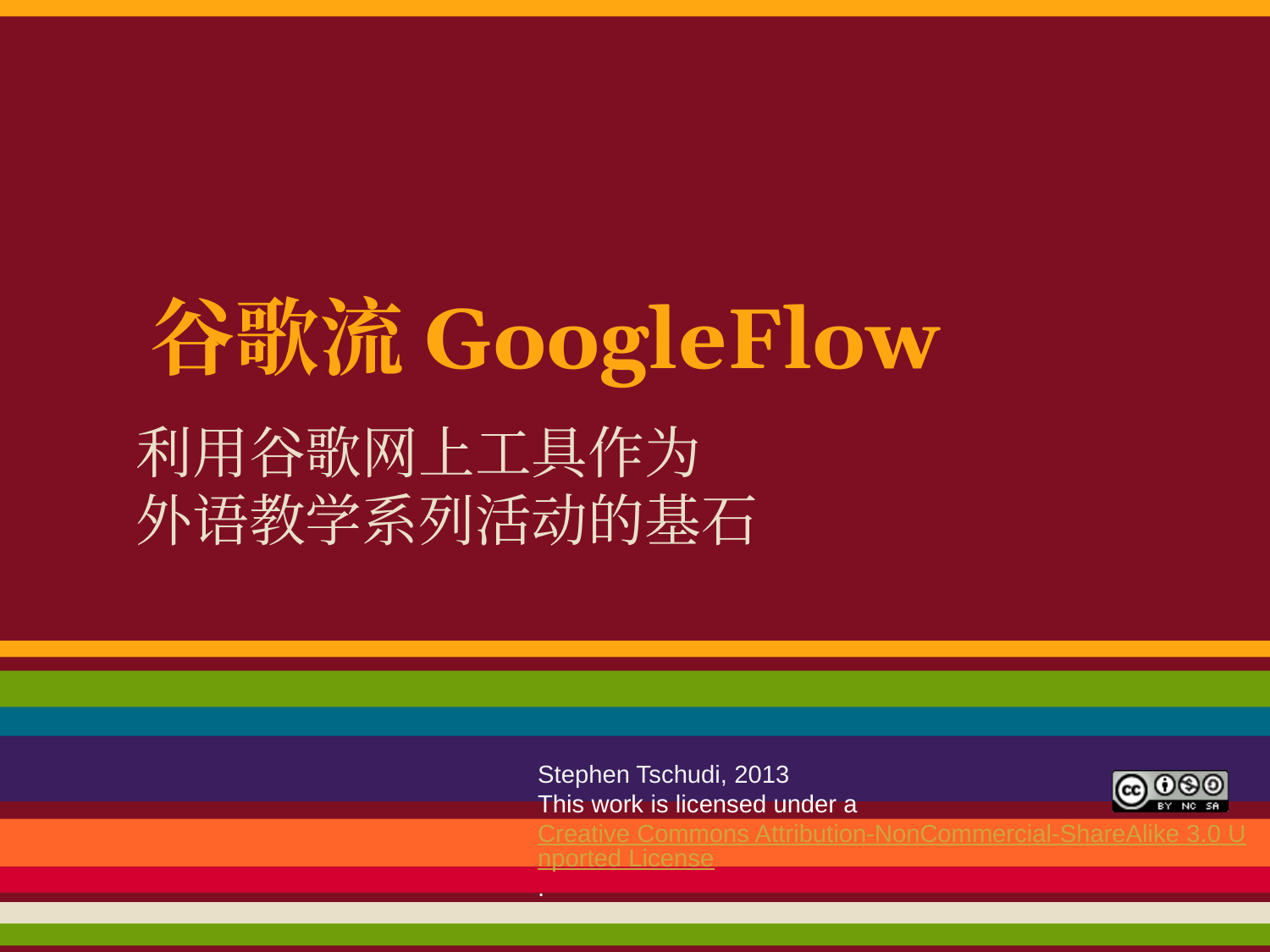

# 谷歌流GoogleFlow
利用谷歌网上工具作为
外语教学系列活动的基石
Stephen Tschudi, 2013
This work is licensed under a Creative Commons Attribution-NonCommercial-ShareAlike 3.0 Unported License.